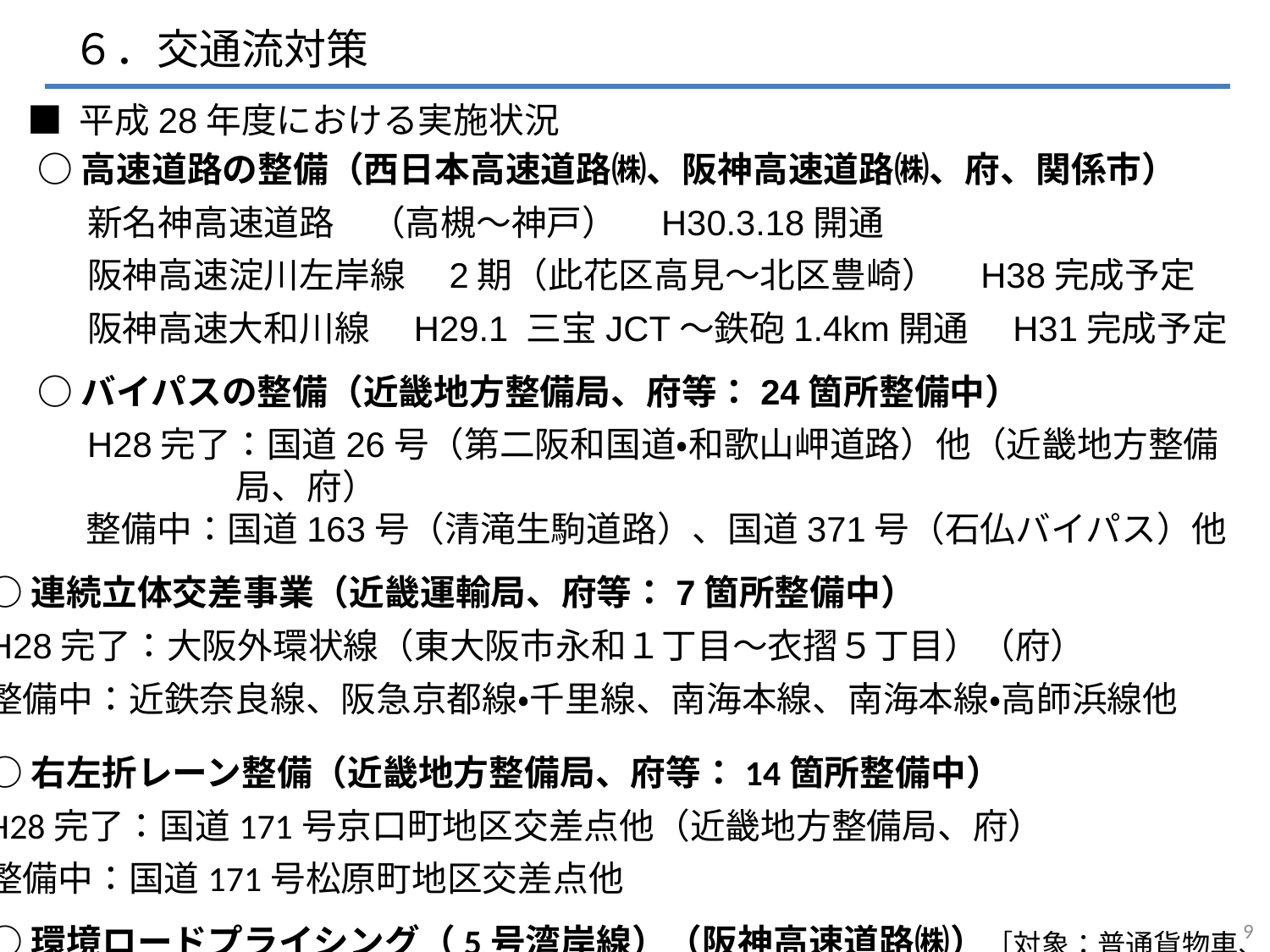

６．交通流対策
■ 平成28年度における実施状況
○高速道路の整備（西日本高速道路㈱、阪神高速道路㈱、府、関係市）
新名神高速道路　（高槻～神戸）　H30.3.18開通
阪神高速淀川左岸線　2期（此花区高見～北区豊崎）　H38完成予定
阪神高速大和川線　H29.1 三宝JCT～鉄砲1.4km開通　H31完成予定
○バイパスの整備（近畿地方整備局、府等：24箇所整備中）
H28完了：国道26号（第二阪和国道・和歌山岬道路）他（近畿地方整備局、府）
整備中：国道163号（清滝生駒道路）、国道371号（石仏バイパス）他
○連続立体交差事業（近畿運輸局、府等：7箇所整備中）
H28完了：大阪外環状線（東大阪市永和１丁目～衣摺５丁目）（府）
整備中：近鉄奈良線、阪急京都線・千里線、南海本線、南海本線・高師浜線他
○右左折レーン整備（近畿地方整備局、府等：14箇所整備中）
H28完了：国道171号京口町地区交差点他（近畿地方整備局、府）
整備中：国道171号松原町地区交差点他
○環境ロードプライシング（5号湾岸線）（阪神高速道路㈱）［対象：普通貨物車、バス等］
9